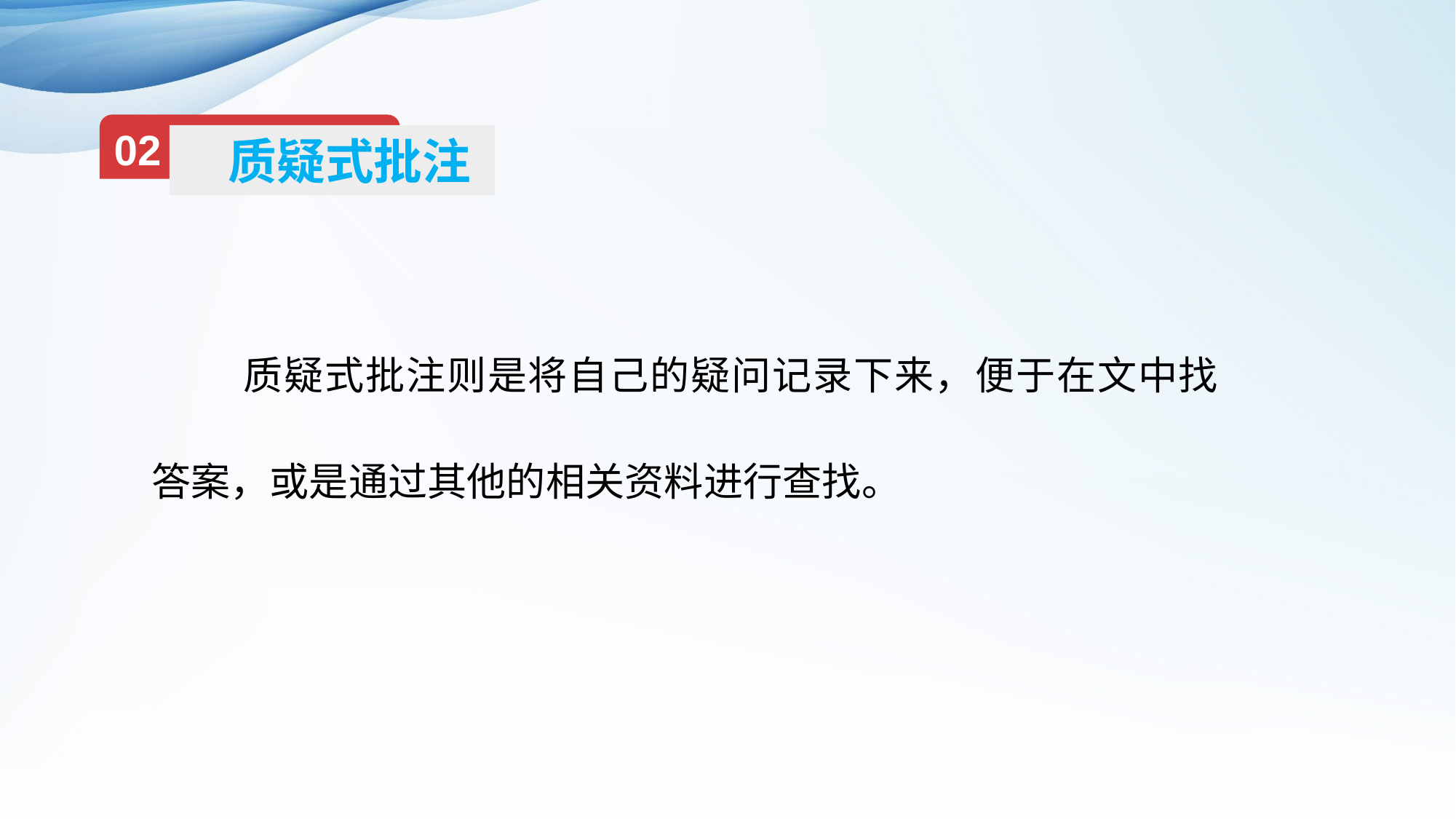

02
    质疑式批注
        质疑式批注则是将自己的疑问记录下来，便于在文中找答案，或是通过其他的相关资料进行查找。